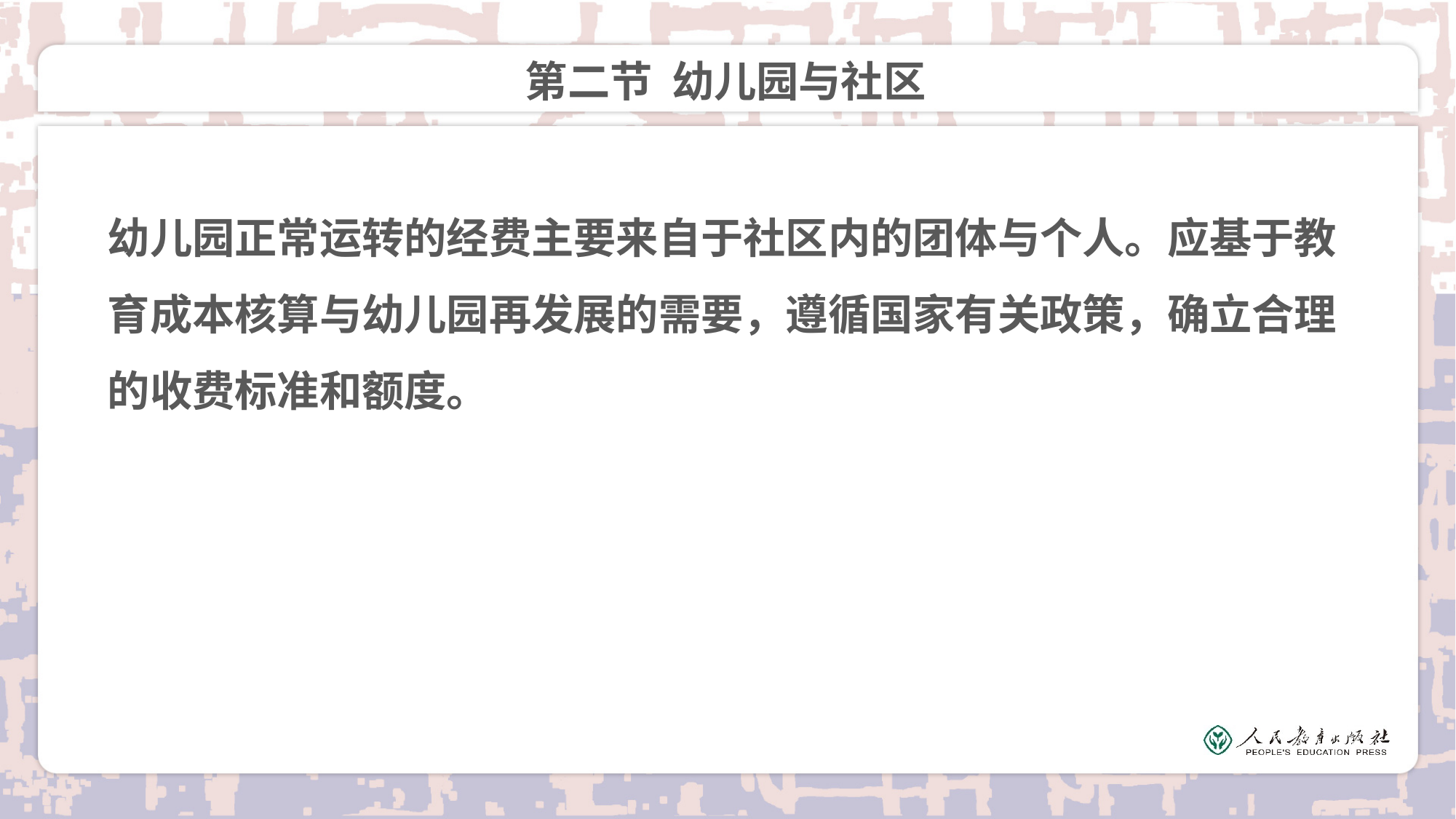

# 第二节  幼儿园与社区
幼儿园正常运转的经费主要来自于社区内的团体与个人。应基于教育成本核算与幼儿园再发展的需要，遵循国家有关政策，确立合理的收费标准和额度。